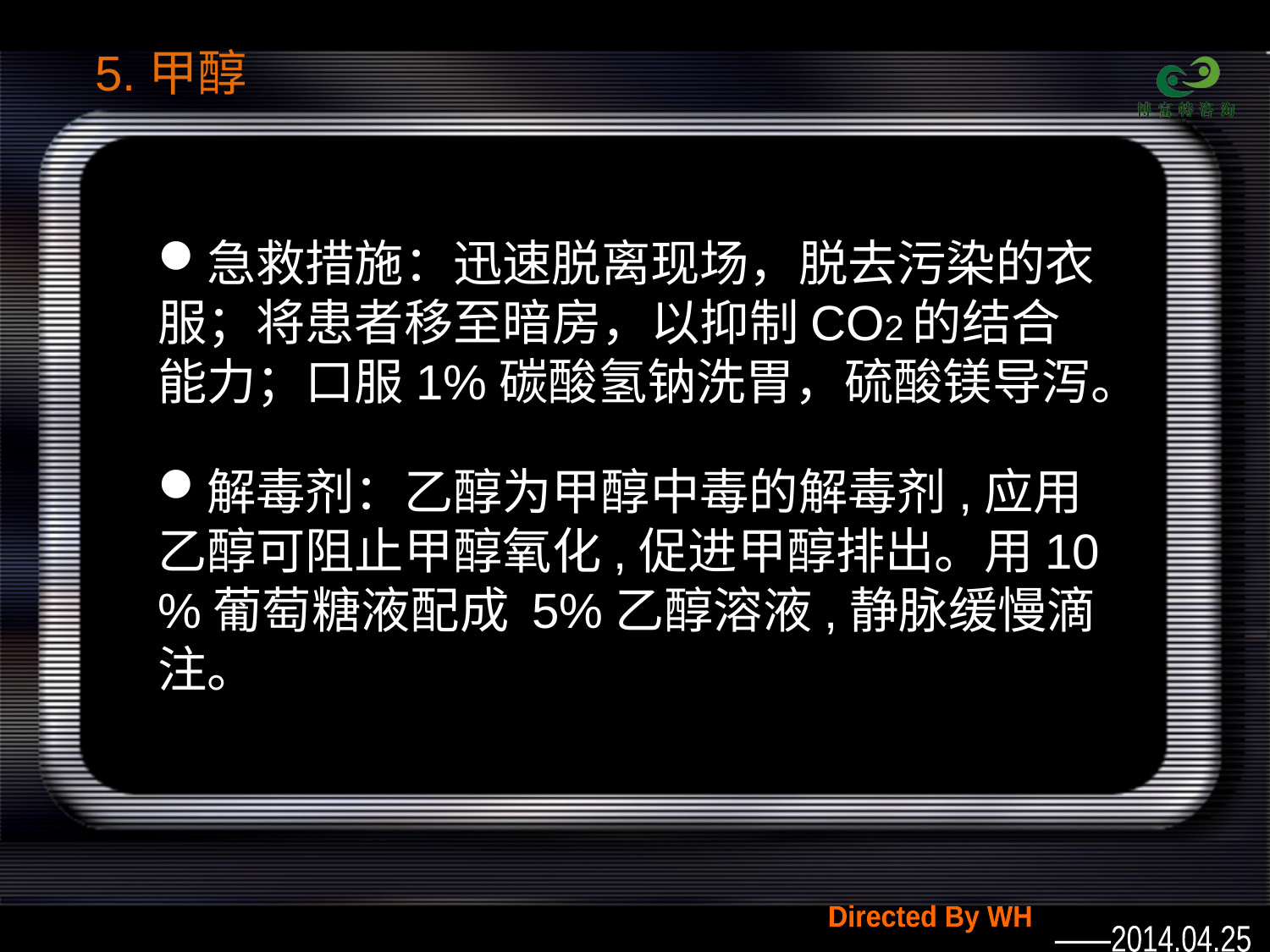

# 5.甲醇
急救措施：迅速脱离现场，脱去污染的衣服；将患者移至暗房，以抑制CO2的结合能力；口服1%碳酸氢钠洗胃，硫酸镁导泻。

解毒剂：乙醇为甲醇中毒的解毒剂,应用乙醇可阻止甲醇氧化,促进甲醇排出。用10 %葡萄糖液配成 5%乙醇溶液,静脉缓慢滴注。